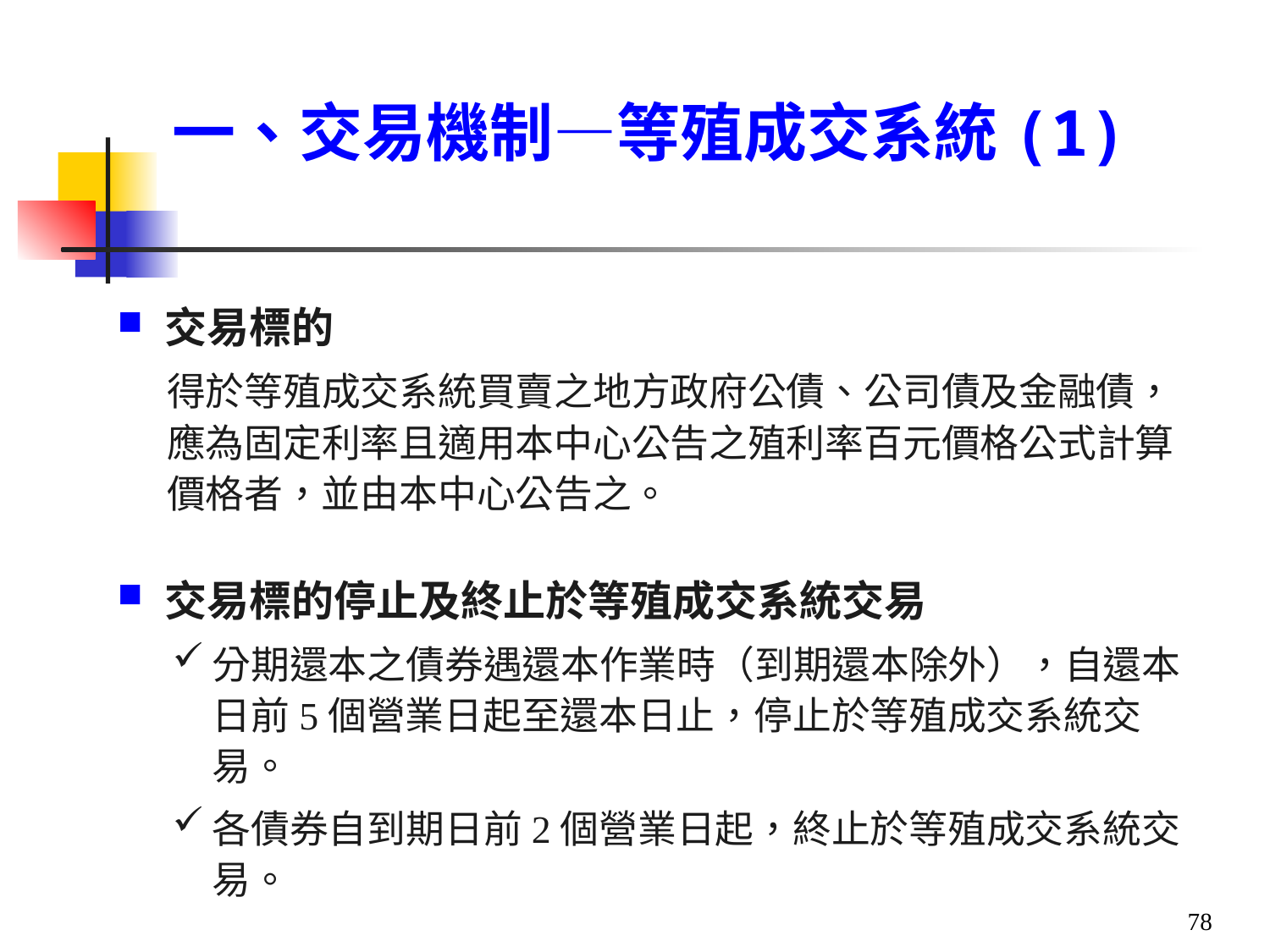

一、交易機制—等殖成交系統(1)
交易標的
得於等殖成交系統買賣之地方政府公債、公司債及金融債，應為固定利率且適用本中心公告之殖利率百元價格公式計算價格者，並由本中心公告之。
交易標的停止及終止於等殖成交系統交易
分期還本之債券遇還本作業時（到期還本除外），自還本日前5個營業日起至還本日止，停止於等殖成交系統交易。
各債券自到期日前2個營業日起，終止於等殖成交系統交易。
78